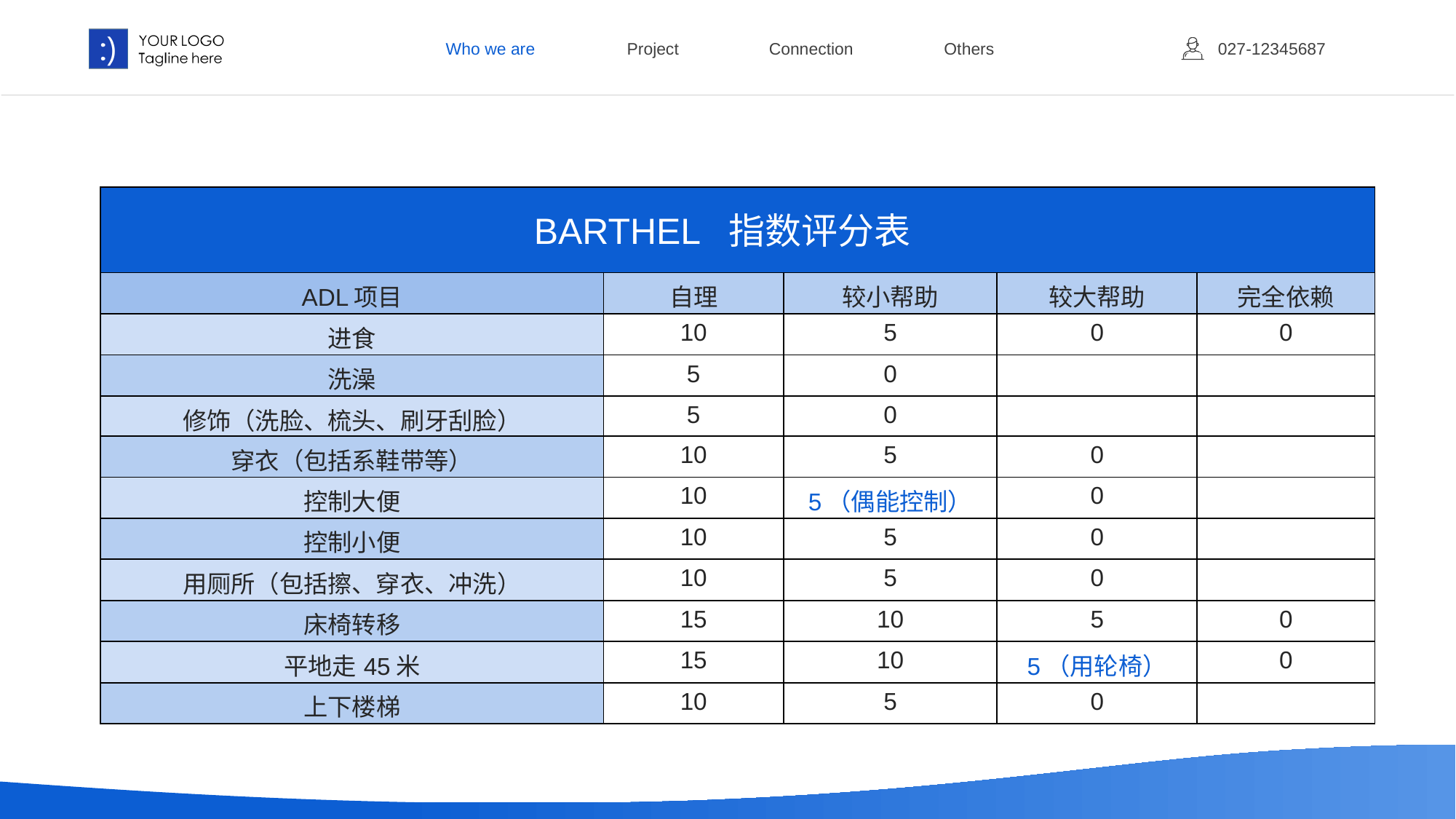

Who we are
Project
Connection
Others
027-12345687

|  |  |  |  |  |
| --- | --- | --- | --- | --- |
| ADL项目 | 自理 | 较小帮助 | 较大帮助 | 完全依赖 |
| 进食 | 10 | 5 | 0 | 0 |
| 洗澡 | 5 | 0 |  |  |
| 修饰（洗脸、梳头、刷牙刮脸） | 5 | 0 |  |  |
| 穿衣（包括系鞋带等） | 10 | 5 | 0 |  |
| 控制大便 | 10 | 5（偶能控制） | 0 |  |
| 控制小便 | 10 | 5 | 0 |  |
| 用厕所（包括擦、穿衣、冲洗） | 10 | 5 | 0 |  |
| 床椅转移 | 15 | 10 | 5 | 0 |
| 平地走45米 | 15 | 10 | 5（用轮椅） | 0 |
| 上下楼梯 | 10 | 5 | 0 |  |
BARTHEL  指数评分表